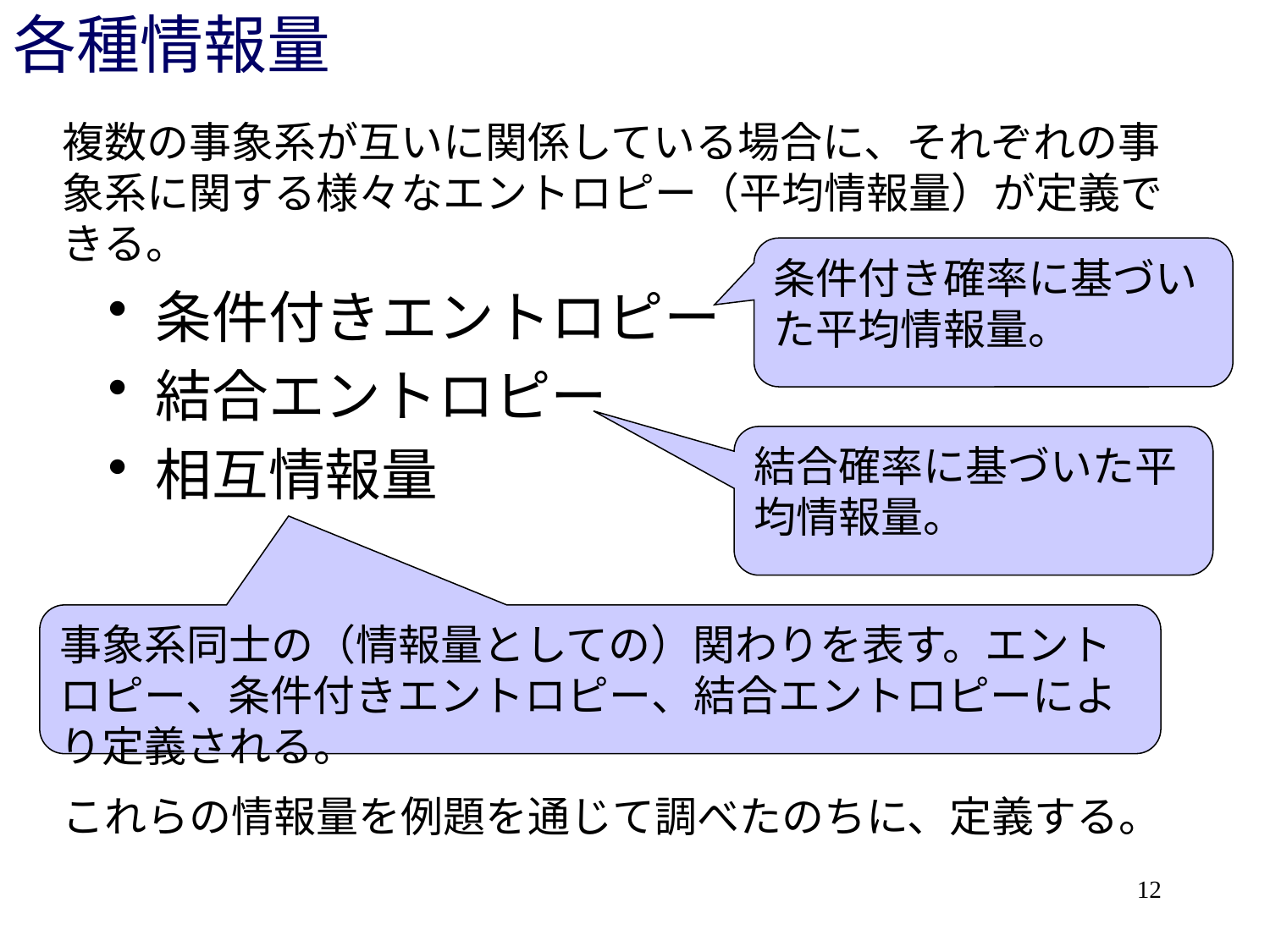

# 各種情報量
複数の事象系が互いに関係している場合に、それぞれの事象系に関する様々なエントロピー（平均情報量）が定義できる。
条件付き確率に基づいた平均情報量。
条件付きエントロピー
結合エントロピー
相互情報量
結合確率に基づいた平均情報量。
事象系同士の（情報量としての）関わりを表す。エントロピー、条件付きエントロピー、結合エントロピーにより定義される。
これらの情報量を例題を通じて調べたのちに、定義する。
12